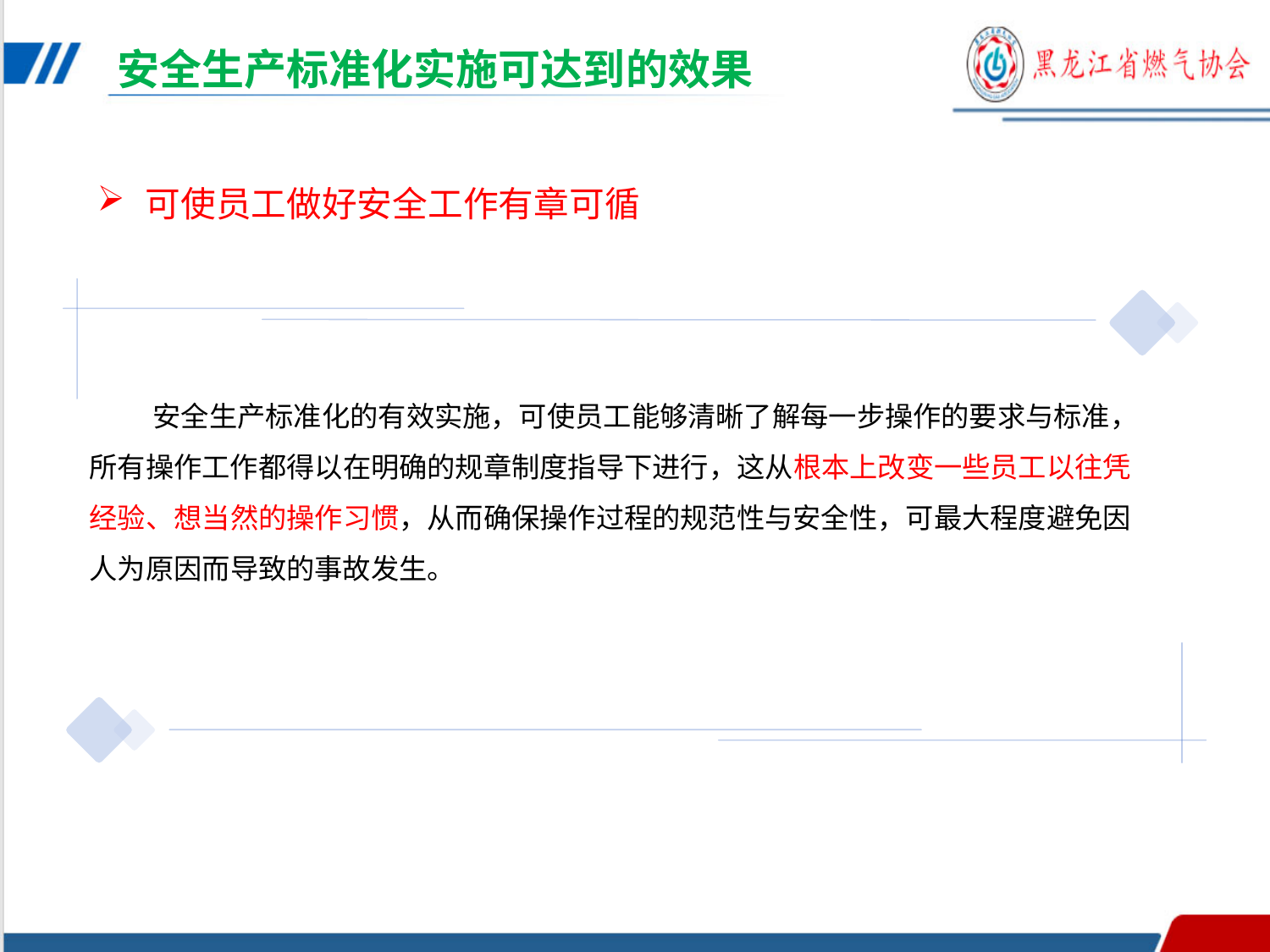

安全生产标准化实施可达到的效果
可使员工做好安全工作有章可循

安全生产标准化的有效实施，可使员工能够清晰了解每一步操作的要求与标准，所有操作工作都得以在明确的规章制度指导下进行，这从根本上改变一些员工以往凭经验、想当然的操作习惯，从而确保操作过程的规范性与安全性，可最大程度避免因人为原因而导致的事故发生。